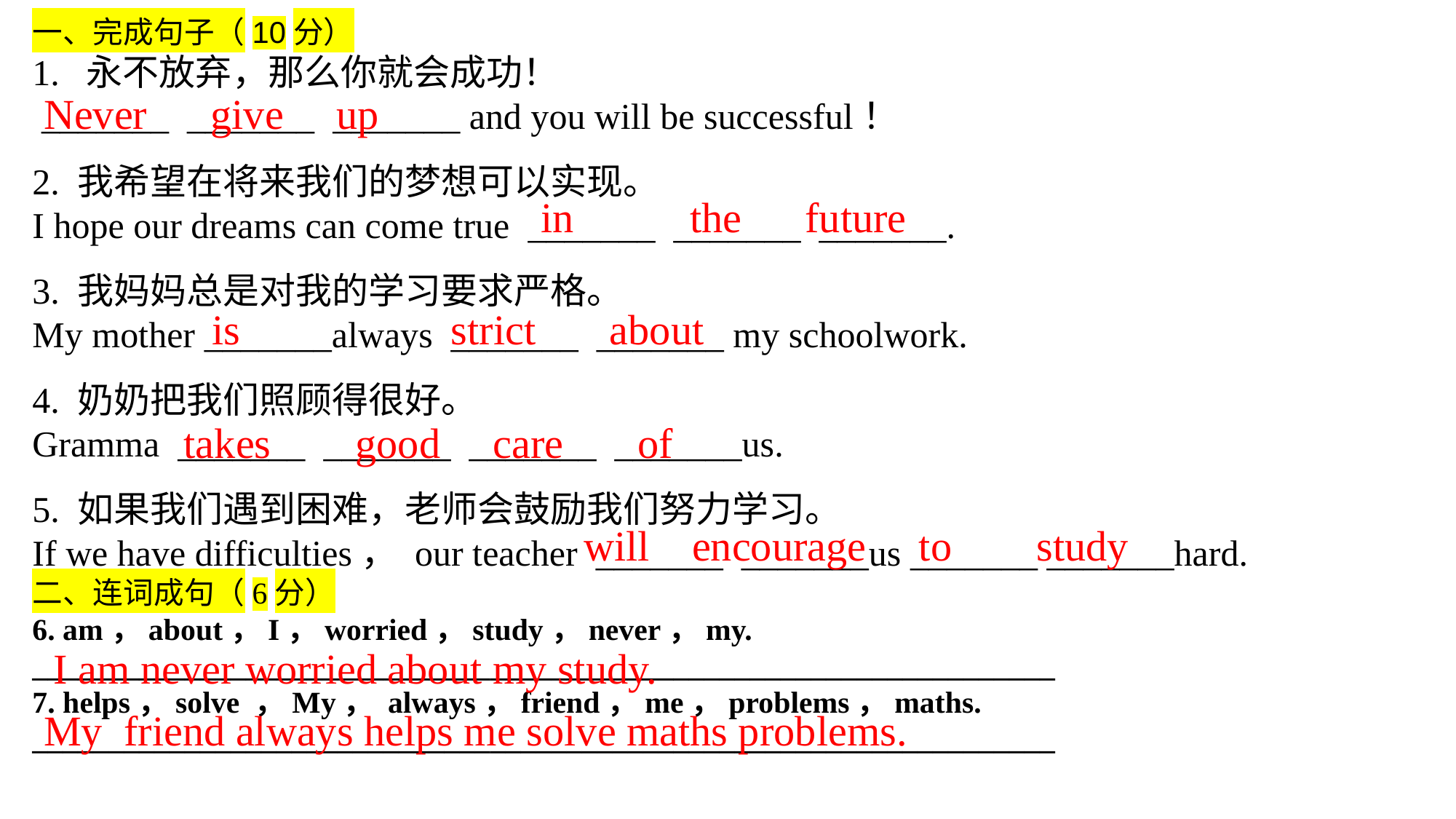

一、完成句子（10分）
1.  永不放弃，那么你就会成功！
 _______  _______  _______ and you will be successful！
2. 我希望在将来我们的梦想可以实现。
I hope our dreams can come true  _______  _______  _______.
3. 我妈妈总是对我的学习要求严格。
My mother _______always  _______  _______ my schoolwork.
4. 奶奶把我们照顾得很好。
Gramma  _______  _______  _______  _______us.
5. 如果我们遇到困难，老师会鼓励我们努力学习。
If we have difficulties， our teacher  _______  _______us _______ _______hard.
二、连词成句（6分）
6. am，about，I，worried，study，never，my.
___________________________________________________________________
7. helps，solve ，My， always，friend，me，problems，maths.
___________________________________________________________________

Never      give     up
in           the      future
is                    strict       about
takes        good     care       of
will    encourage     to        study
I am never worried about my study.
My  friend always helps me solve maths problems.